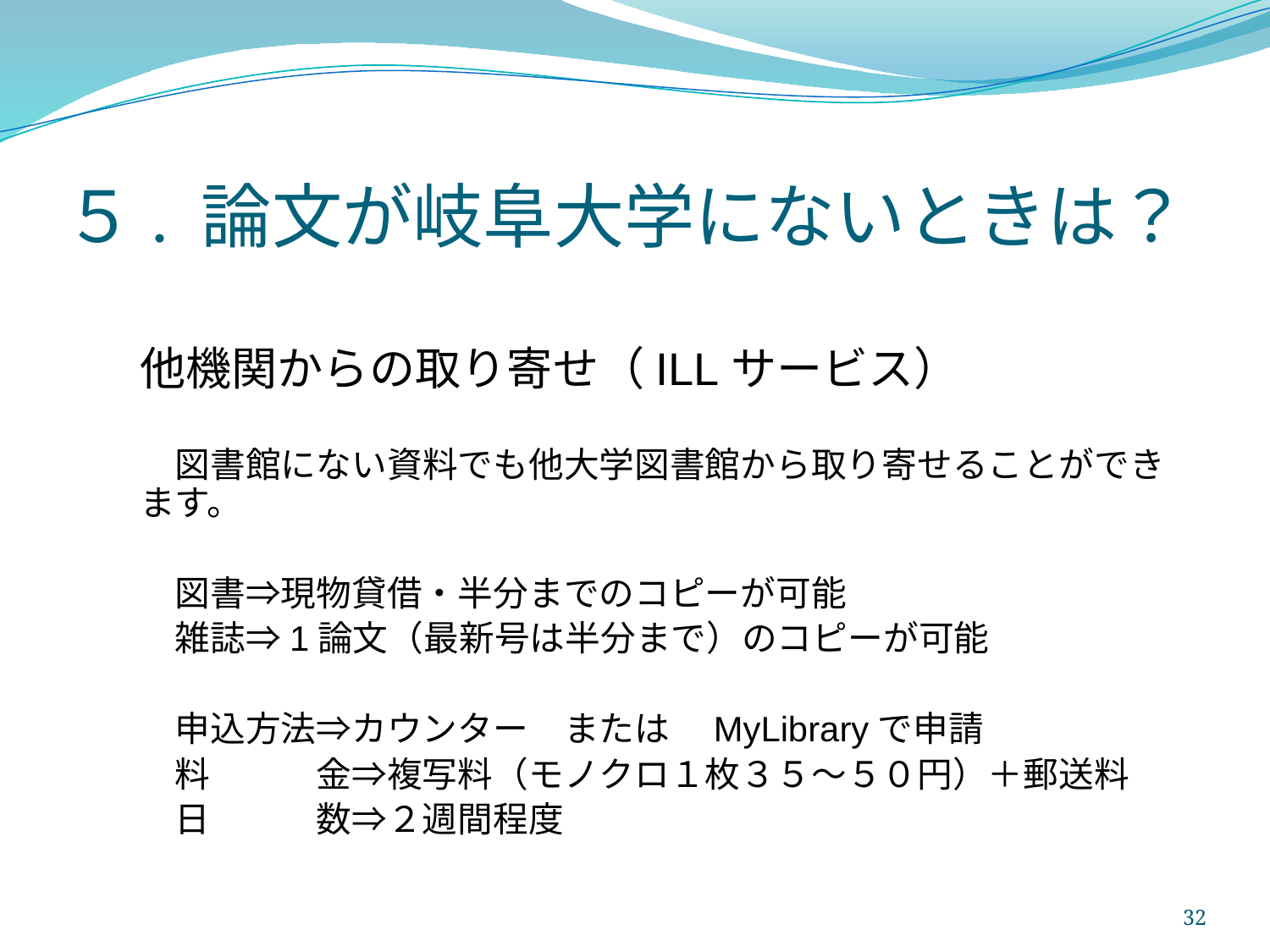

# ５. 論文が岐阜大学にないときは？

他機関からの取り寄せ（ILLサービス）

　図書館にない資料でも他大学図書館から取り寄せることができます。

　図書⇒現物貸借・半分までのコピーが可能
　雑誌⇒1論文（最新号は半分まで）のコピーが可能

　申込方法⇒カウンター　または　MyLibraryで申請
　料　　　金⇒複写料（モノクロ１枚３５～５０円）＋郵送料
　日　　　数⇒２週間程度

32